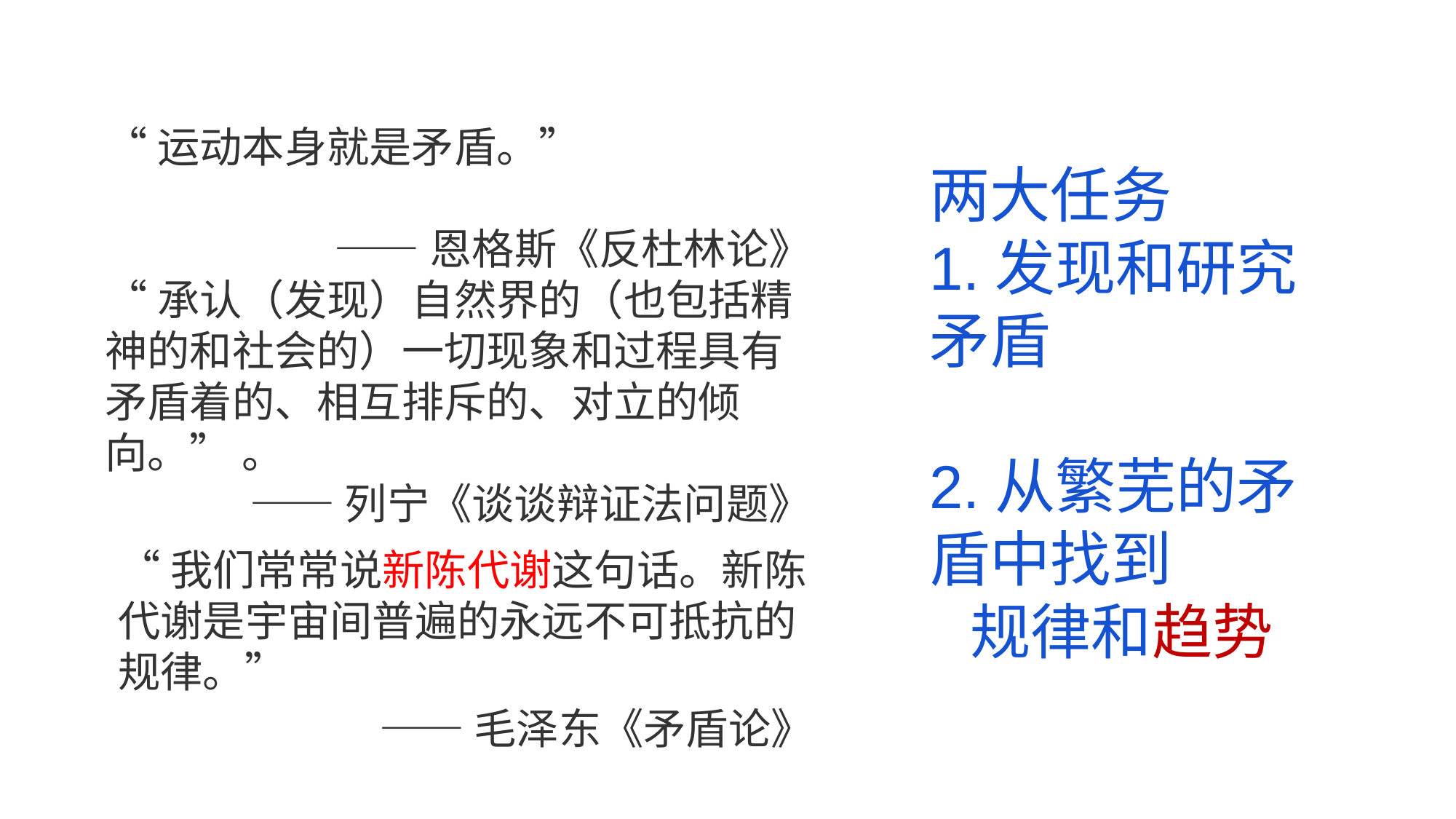

“运动本身就是矛盾。”

——恩格斯《反杜林论》
“承认（发现）自然界的（也包括精神的和社会的）一切现象和过程具有矛盾着的、相互排斥的、对立的倾向。” 。
——列宁《谈谈辩证法问题》
两大任务
1.发现和研究矛盾

2.从繁芜的矛盾中找到                规律和趋势
“我们常常说新陈代谢这句话。新陈代谢是宇宙间普遍的永远不可抵抗的规律。”
——毛泽东《矛盾论》